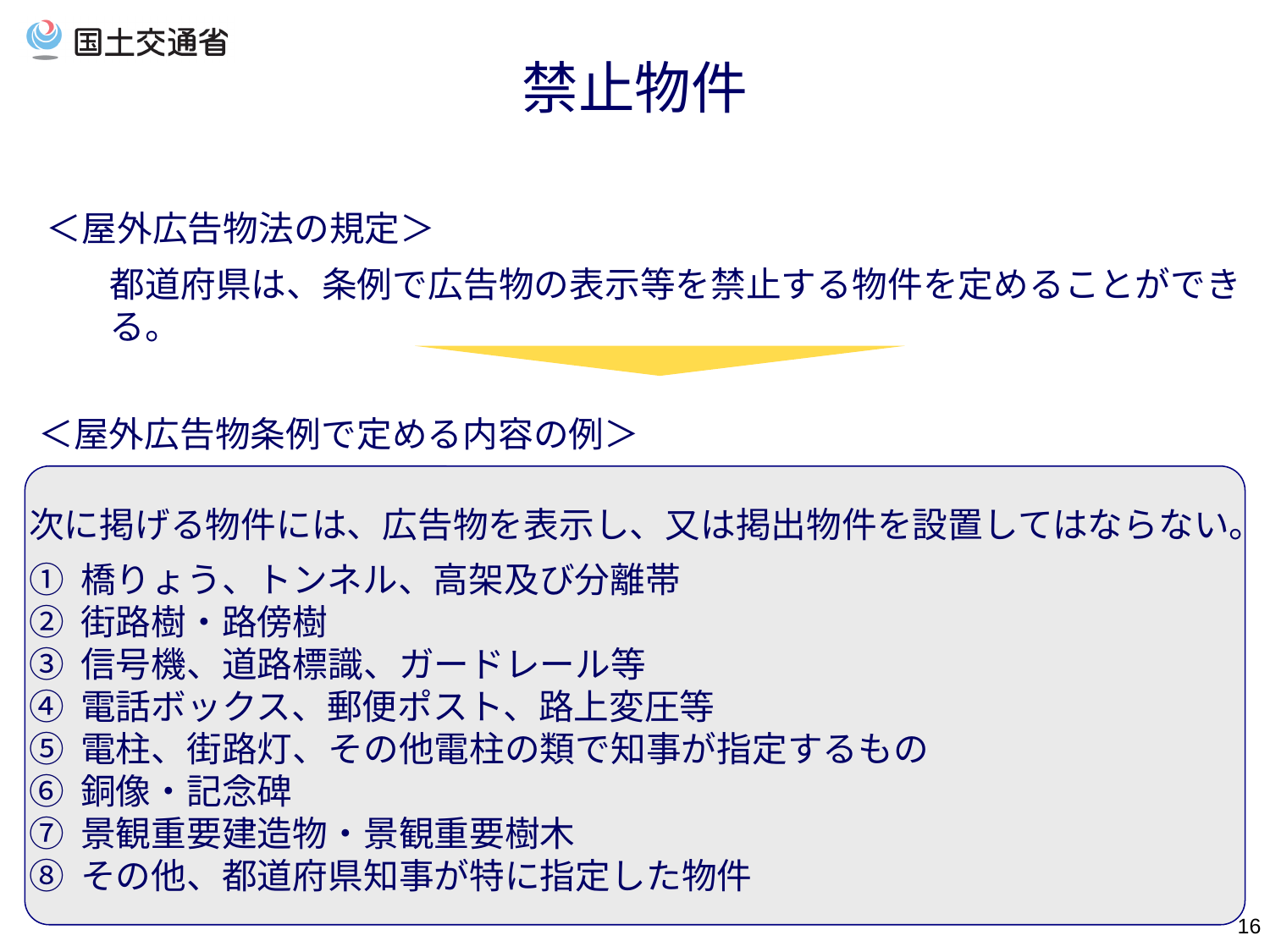

禁止物件
＜屋外広告物法の規定＞
都道府県は、条例で広告物の表示等を禁止する物件を定めることができる。

＜屋外広告物条例で定める内容の例＞

次に掲げる物件には、広告物を表示し、又は掲出物件を設置してはならない。

① 橋りょう、トンネル、高架及び分離帯
② 街路樹・路傍樹
③ 信号機、道路標識、ガードレール等
④ 電話ボックス、郵便ポスト、路上変圧等
⑤ 電柱、街路灯、その他電柱の類で知事が指定するもの
⑥ 銅像・記念碑
⑦ 景観重要建造物・景観重要樹木
⑧ その他、都道府県知事が特に指定した物件
16